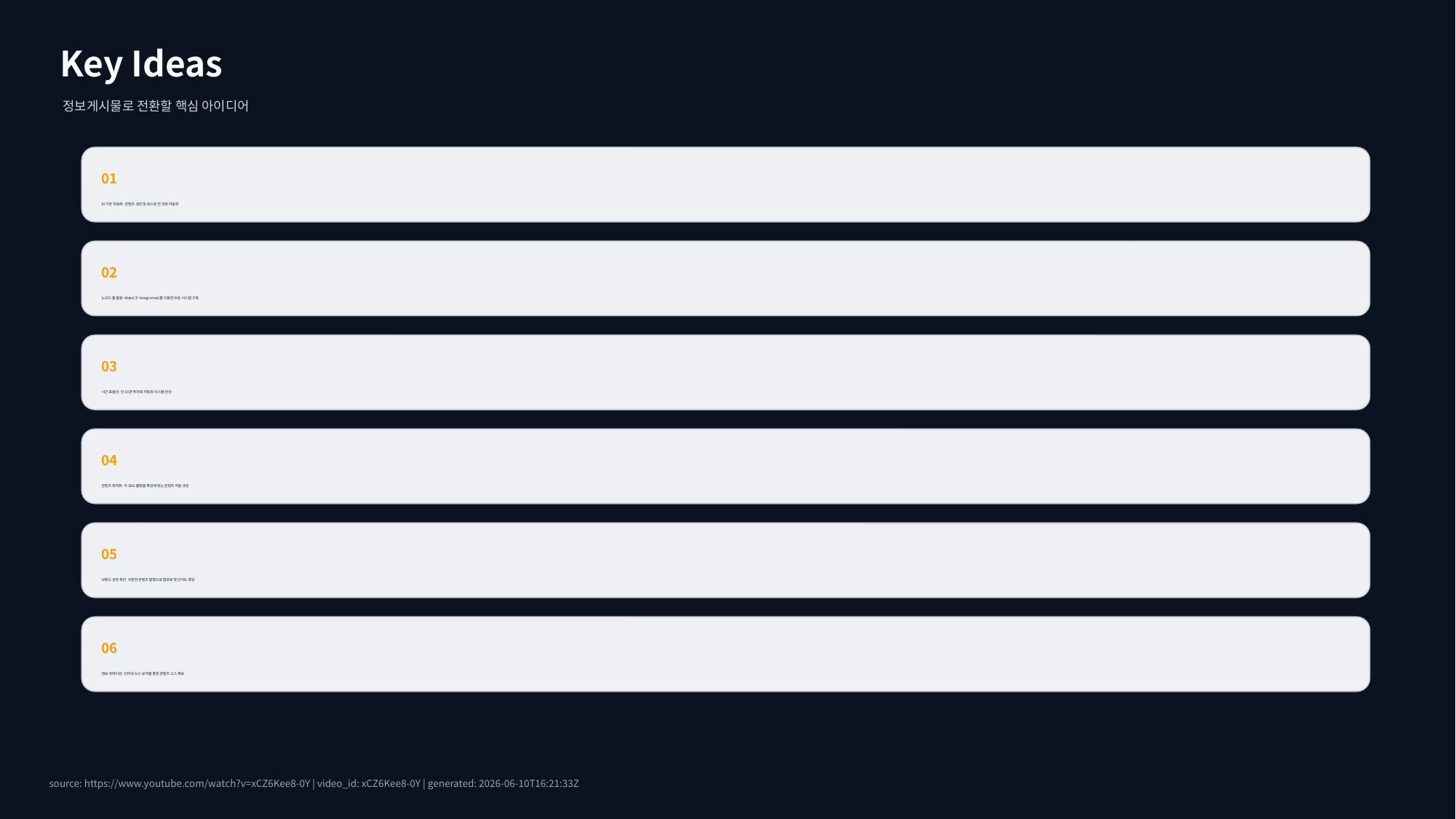

Key Ideas
정보게시물로 전환할 핵심 아이디어

01
AI 기반 자동화: 콘텐츠 생성 및 포스팅 전 과정 자동화

02
노코드 툴 활용: Make(구 Integromat)를 이용한 쉬운 시스템 구축

03
시간 효율성: 단 10분 투자로 자동화 시스템 완성

04
콘텐츠 최적화: 각 SNS 플랫폼 특성에 맞는 콘텐츠 자동 생성

05
브랜드 성장 촉진: 꾸준한 콘텐츠 발행으로 팔로워 및 인지도 향상

06
정보 큐레이션: 인터넷 뉴스 요약을 통한 콘텐츠 소스 확보
source: https://www.youtube.com/watch?v=xCZ6Kee8-0Y | video_id: xCZ6Kee8-0Y | generated: 2026-06-10T16:21:33Z